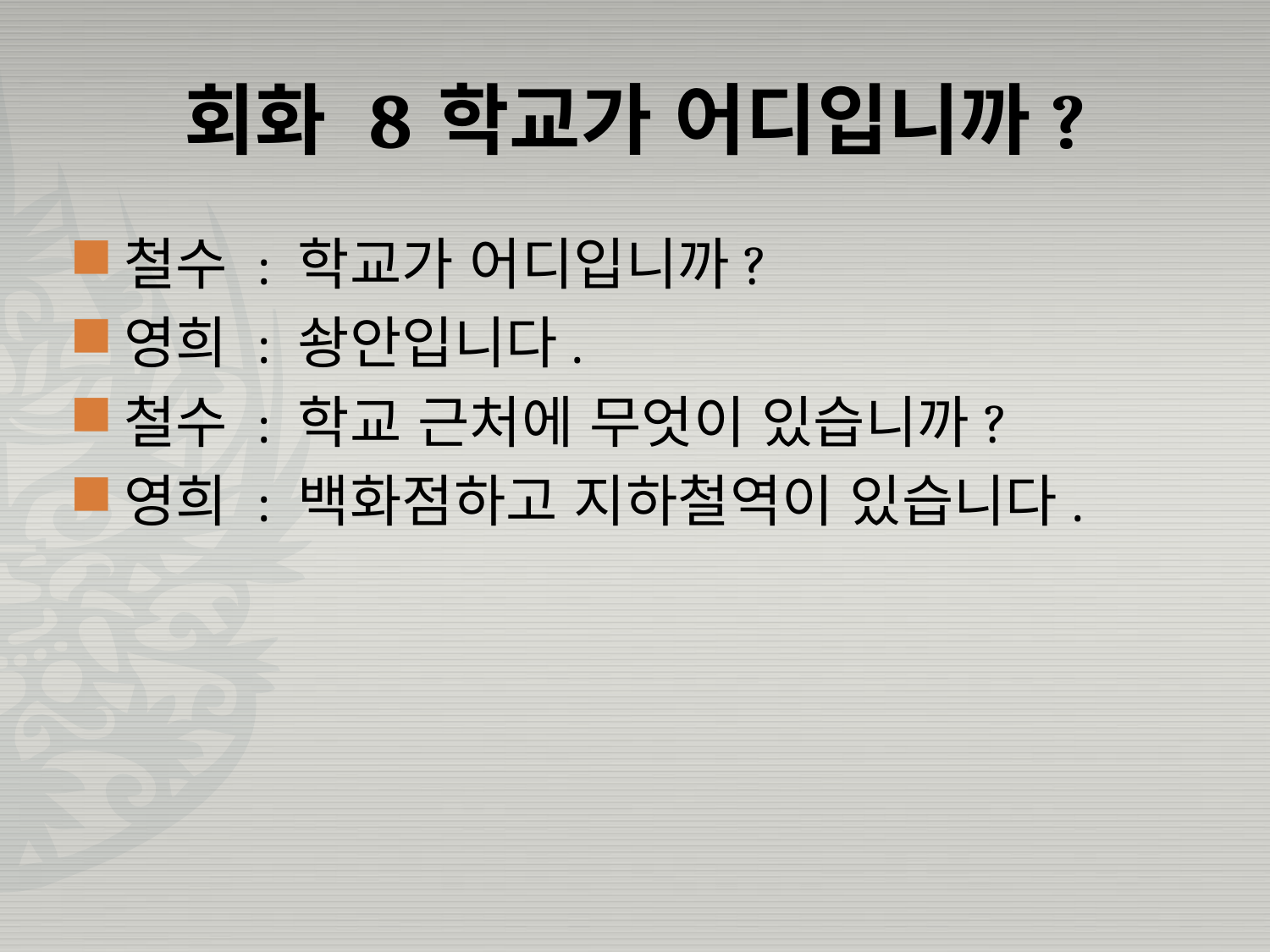

# 회화 8	학교가 어디입니까?
철수 : 학교가 어디입니까?
영희 : 솽안입니다.
철수 : 학교 근처에 무엇이 있습니까?
영희 : 백화점하고 지하철역이 있습니다.